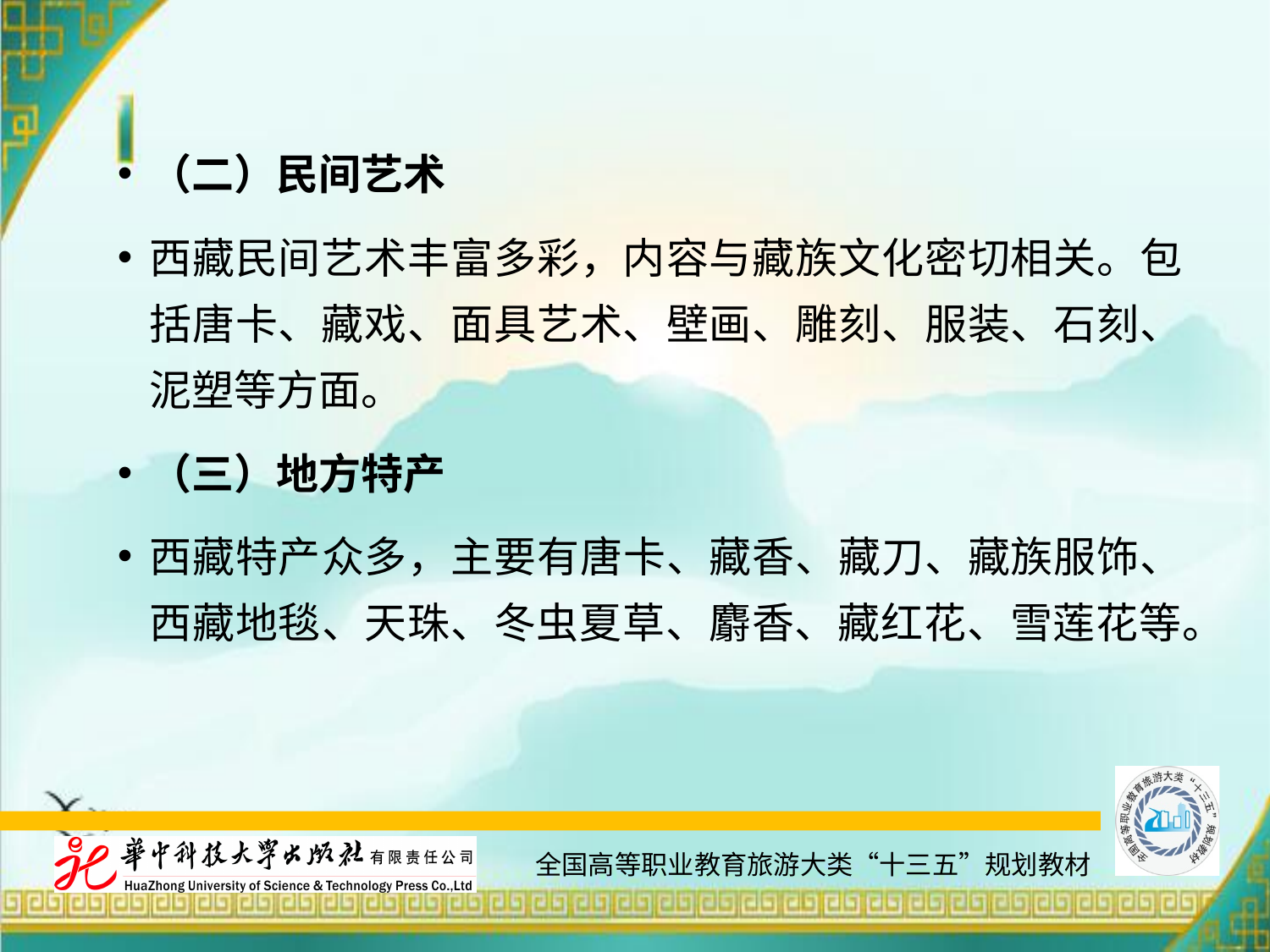

#
（二）民间艺术
西藏民间艺术丰富多彩，内容与藏族文化密切相关。包括唐卡、藏戏、面具艺术、壁画、雕刻、服装、石刻、泥塑等方面。
（三）地方特产
西藏特产众多，主要有唐卡、藏香、藏刀、藏族服饰、西藏地毯、天珠、冬虫夏草、麝香、藏红花、雪莲花等。